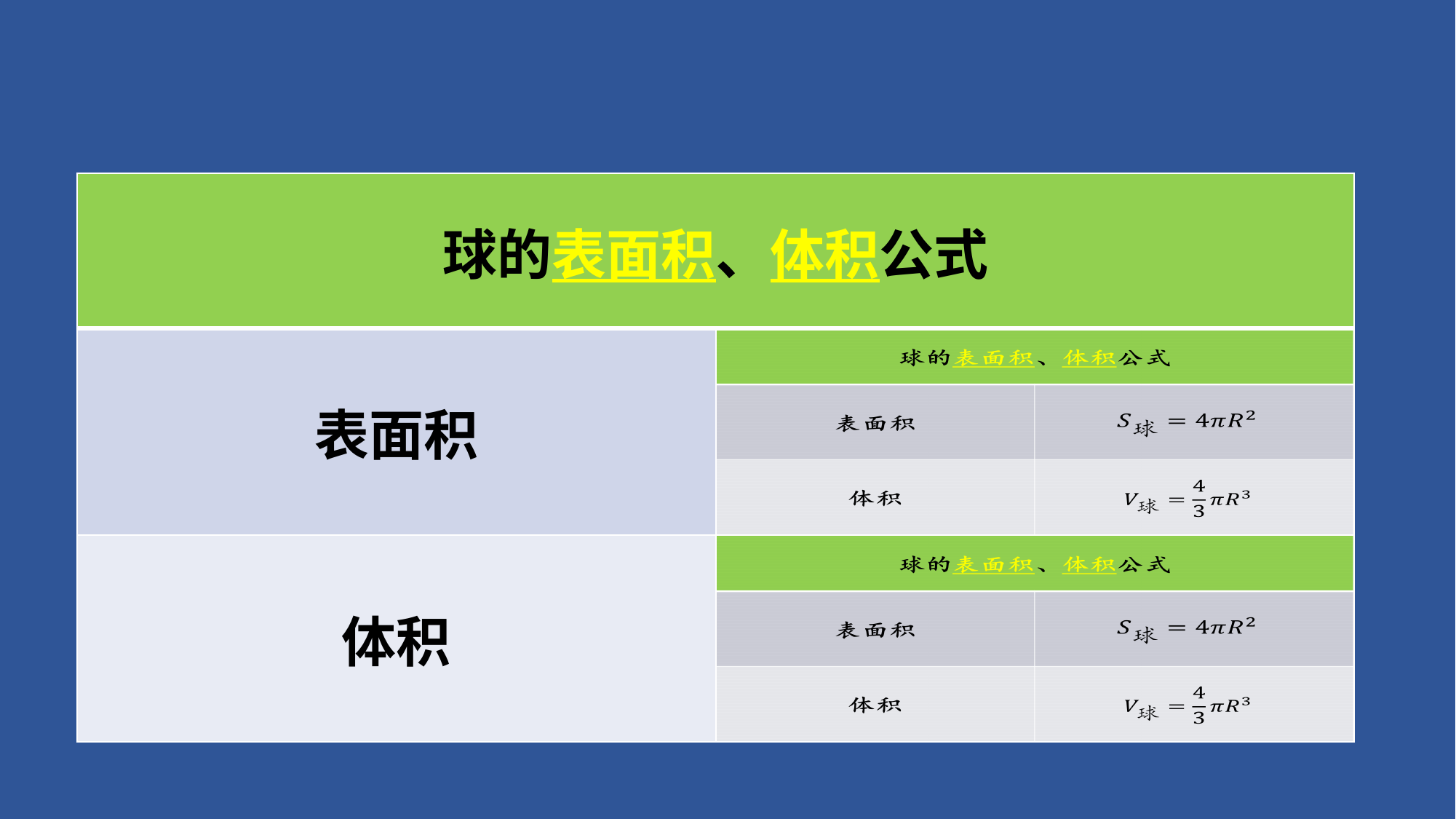

| 球的表面积、体积公式 |  |
| --- | --- |
| 表面积 |  |
| 体积 |  |